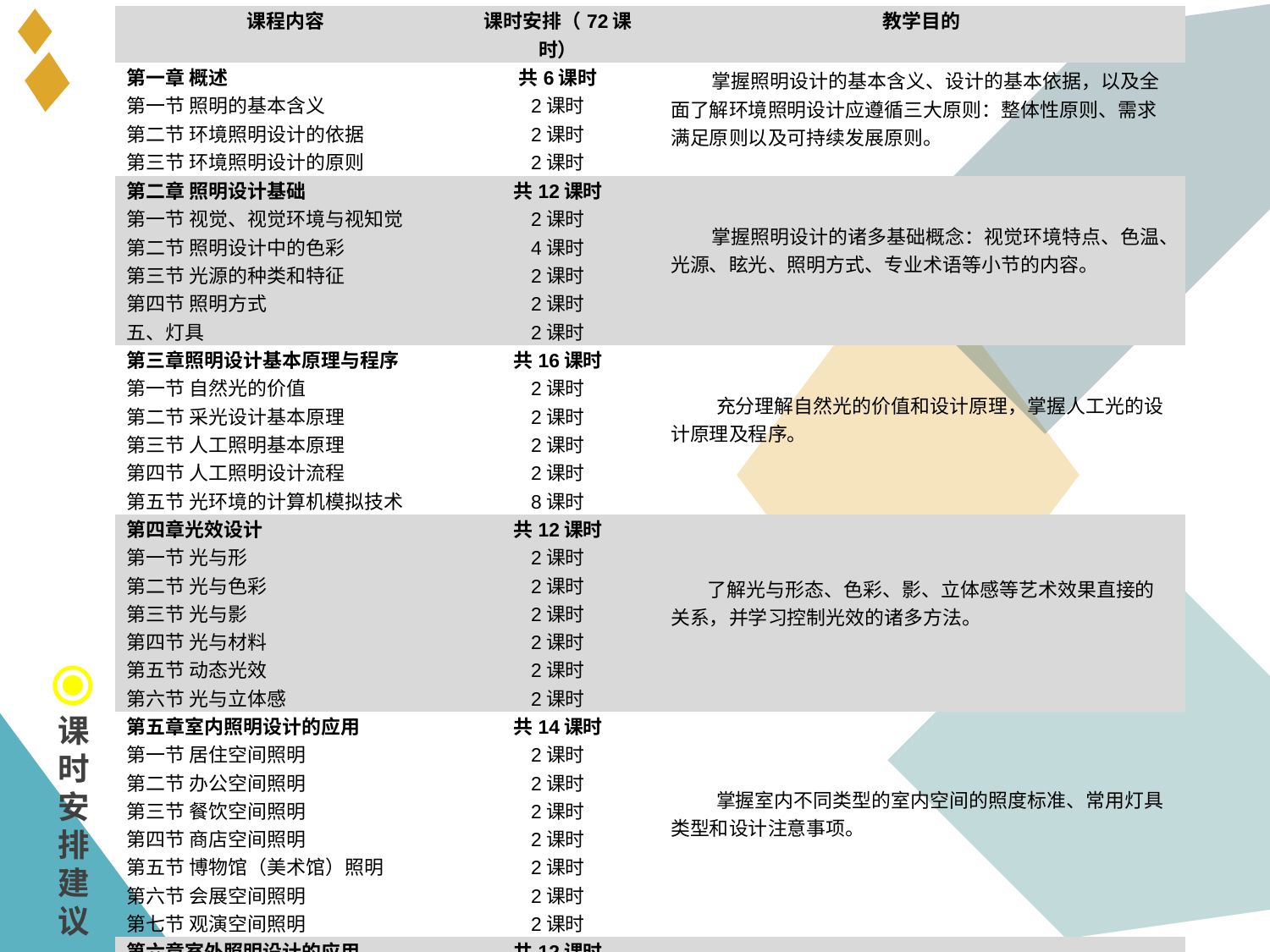

| 课程内容 | 课时安排（72课时） | 教学目的 |
| --- | --- | --- |
| 第一章 概述 | 共6课时 | 掌握照明设计的基本含义、设计的基本依据，以及全面了解环境照明设计应遵循三大原则：整体性原则、需求满足原则以及可持续发展原则。 |
| 第一节 照明的基本含义 | 2课时 |  |
| 第二节 环境照明设计的依据 | 2课时 |  |
| 第三节 环境照明设计的原则 | 2课时 |  |
| 第二章 照明设计基础 | 共12课时 | 掌握照明设计的诸多基础概念：视觉环境特点、色温、光源、眩光、照明方式、专业术语等小节的内容。 |
| 第一节 视觉、视觉环境与视知觉 | 2课时 |  |
| 第二节 照明设计中的色彩 | 4课时 |  |
| 第三节 光源的种类和特征 | 2课时 |  |
| 第四节 照明方式 | 2课时 |  |
| 五、灯具 | 2课时 |  |
| 第三章照明设计基本原理与程序 | 共16课时 | 充分理解自然光的价值和设计原理，掌握人工光的设计原理及程序。 |
| 第一节 自然光的价值 | 2课时 |  |
| 第二节 采光设计基本原理 | 2课时 |  |
| 第三节 人工照明基本原理 | 2课时 |  |
| 第四节 人工照明设计流程 | 2课时 |  |
| 第五节 光环境的计算机模拟技术 | 8课时 |  |
| 第四章光效设计 | 共12课时 | 了解光与形态、色彩、影、立体感等艺术效果直接的关系，并学习控制光效的诸多方法。 |
| 第一节 光与形 | 2课时 |  |
| 第二节 光与色彩 | 2课时 |  |
| 第三节 光与影 | 2课时 |  |
| 第四节 光与材料 | 2课时 |  |
| 第五节 动态光效 | 2课时 |  |
| 第六节 光与立体感 | 2课时 |  |
| 第五章室内照明设计的应用 | 共14课时 | 掌握室内不同类型的室内空间的照度标准、常用灯具类型和设计注意事项。 |
| 第一节 居住空间照明 | 2课时 |  |
| 第二节 办公空间照明 | 2课时 |  |
| 第三节 餐饮空间照明 | 2课时 |  |
| 第四节 商店空间照明 | 2课时 |  |
| 第五节 博物馆（美术馆）照明 | 2课时 |  |
| 第六节 会展空间照明 | 2课时 |  |
| 第七节 观演空间照明 | 2课时 |  |
| 第六章室外照明设计的应用 | 共12课时 | 掌握城市道路照明、建筑物外观照明和景观照明的特点和方法。 |
| 第一节 城市道路照明 | 2课时 |  |
| 第二节 步行空间照明 | 2课时 |  |
| 第三节 建筑物外观照明 | 2课时 |  |
| 第四节 景观照明 | 2课时 |  |
| 课程总结、作业分析 | 4课时 |  |

课
时
安
排
建
议